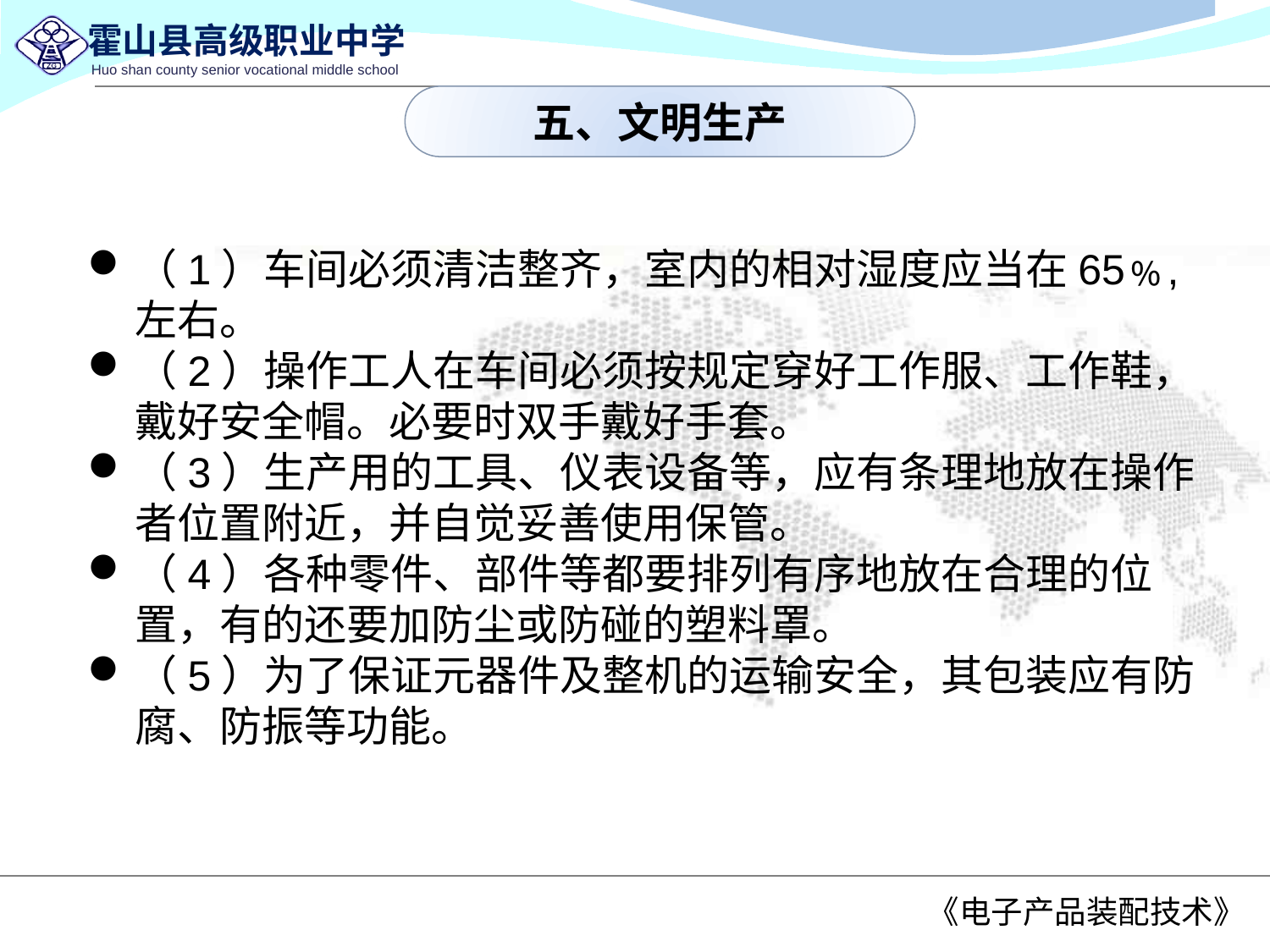

五、文明生产
（1）车间必须清洁整齐，室内的相对湿度应当在65﹪,左右。
（2）操作工人在车间必须按规定穿好工作服、工作鞋，戴好安全帽。必要时双手戴好手套。
（3）生产用的工具、仪表设备等，应有条理地放在操作者位置附近，并自觉妥善使用保管。
（4）各种零件、部件等都要排列有序地放在合理的位置，有的还要加防尘或防碰的塑料罩。
（5）为了保证元器件及整机的运输安全，其包装应有防腐、防振等功能。